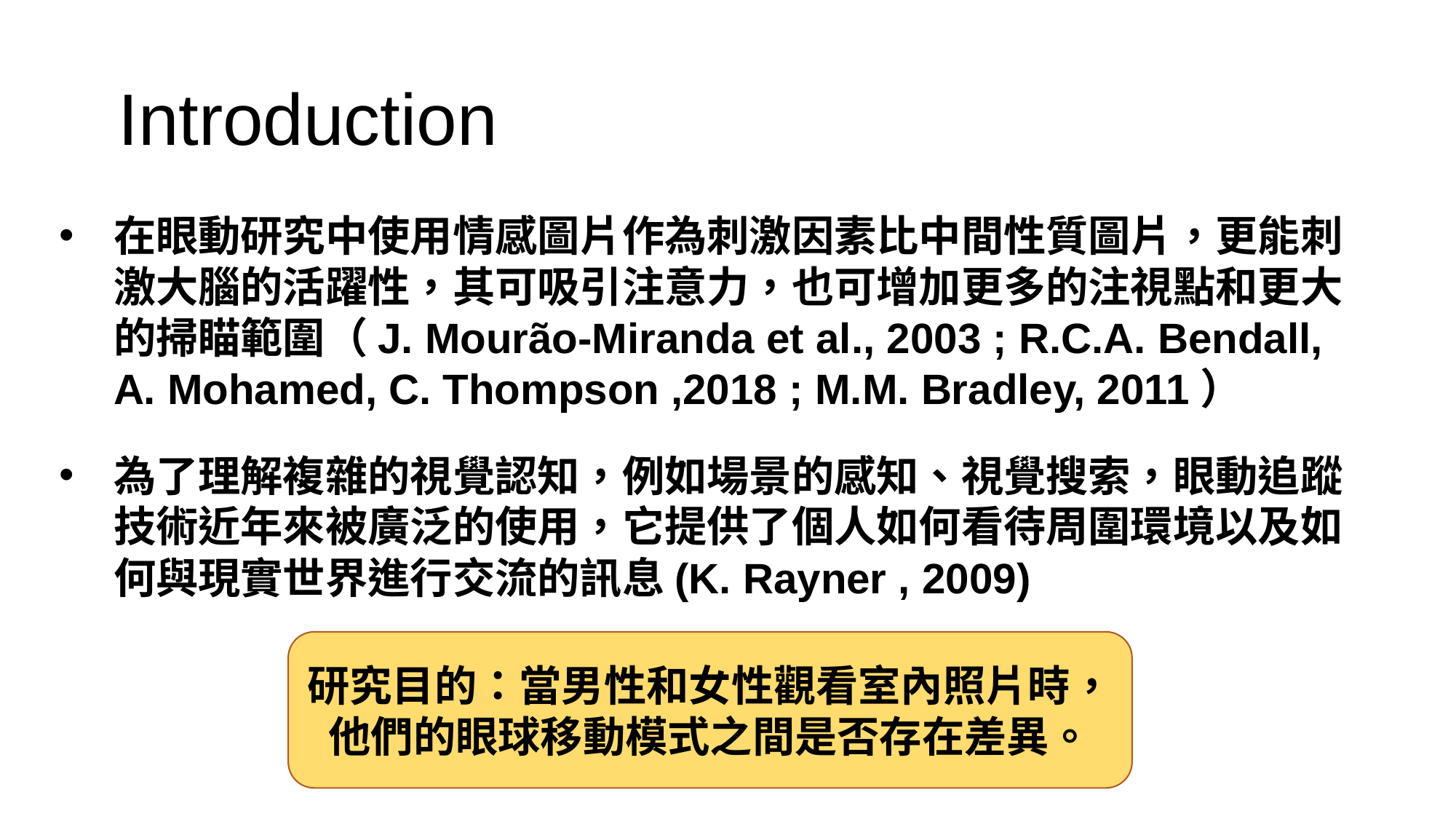

Introduction
在眼動研究中使用情感圖片作為刺激因素比中間性質圖片，更能刺激大腦的活躍性，其可吸引注意力，也可增加更多的注視點和更大的掃瞄範圍（J. Mourão-Miranda et al., 2003 ; R.C.A. Bendall, A. Mohamed, C. Thompson ,2018 ; M.M. Bradley, 2011）
為了理解複雜的視覺認知，例如場景的感知、視覺搜索，眼動追蹤技術近年來被廣泛的使用，它提供了個人如何看待周圍環境以及如何與現實世界進行交流的訊息(K. Rayner , 2009)
研究目的：當男性和女性觀看室內照片時，他們的眼球移動模式之間是否存在差異。